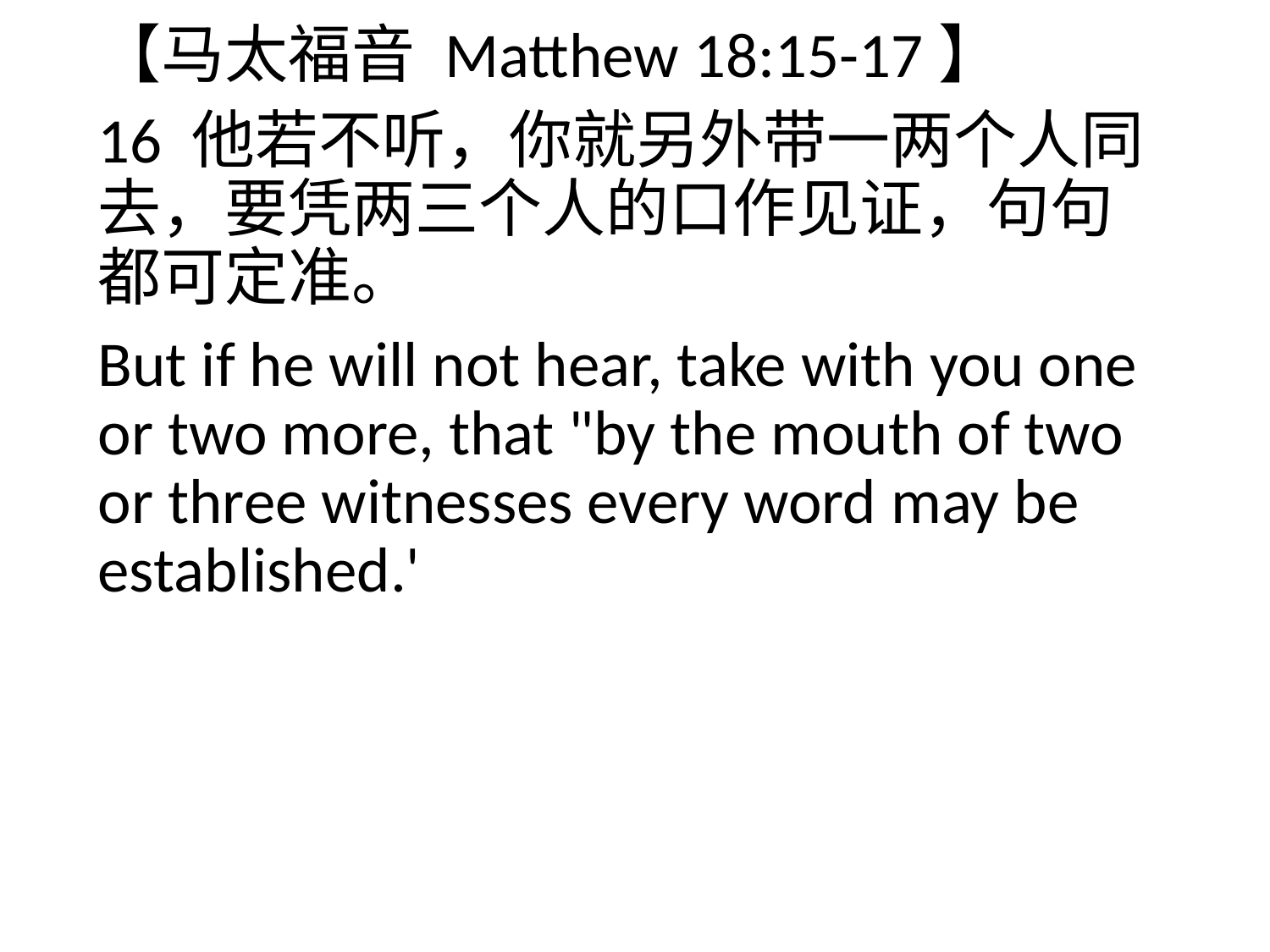

【马太福音 Matthew 18:15-17】
16 他若不听，你就另外带一两个人同去，要凭两三个人的口作见证，句句都可定准。
But if he will not hear, take with you one or two more, that "by the mouth of two or three witnesses every word may be established.'